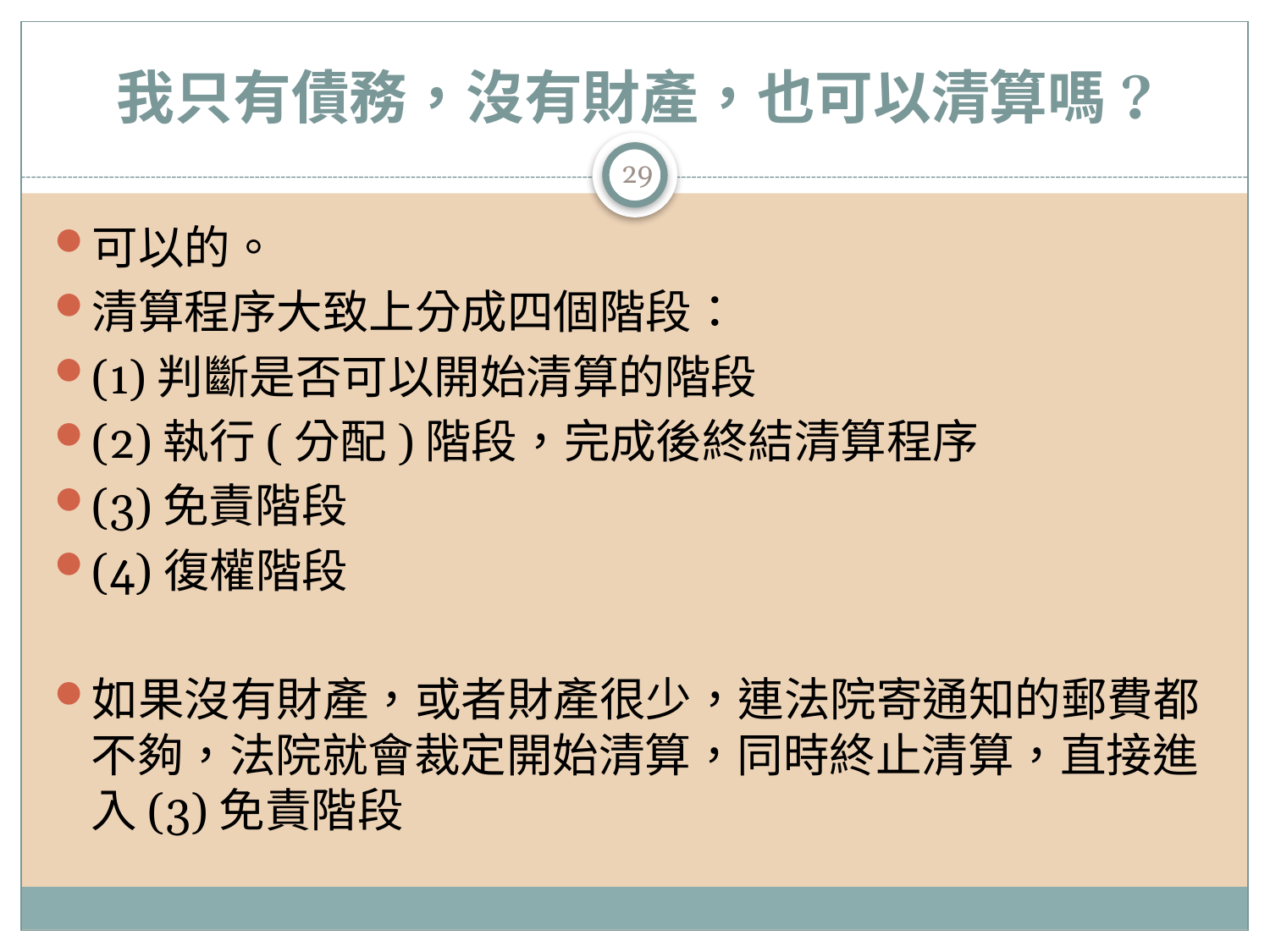

# 我只有債務，沒有財產，也可以清算嗎?
29
可以的。
清算程序大致上分成四個階段：
(1)判斷是否可以開始清算的階段
(2)執行(分配)階段，完成後終結清算程序
(3)免責階段
(4)復權階段

如果沒有財產，或者財產很少，連法院寄通知的郵費都不夠，法院就會裁定開始清算，同時終止清算，直接進入(3)免責階段